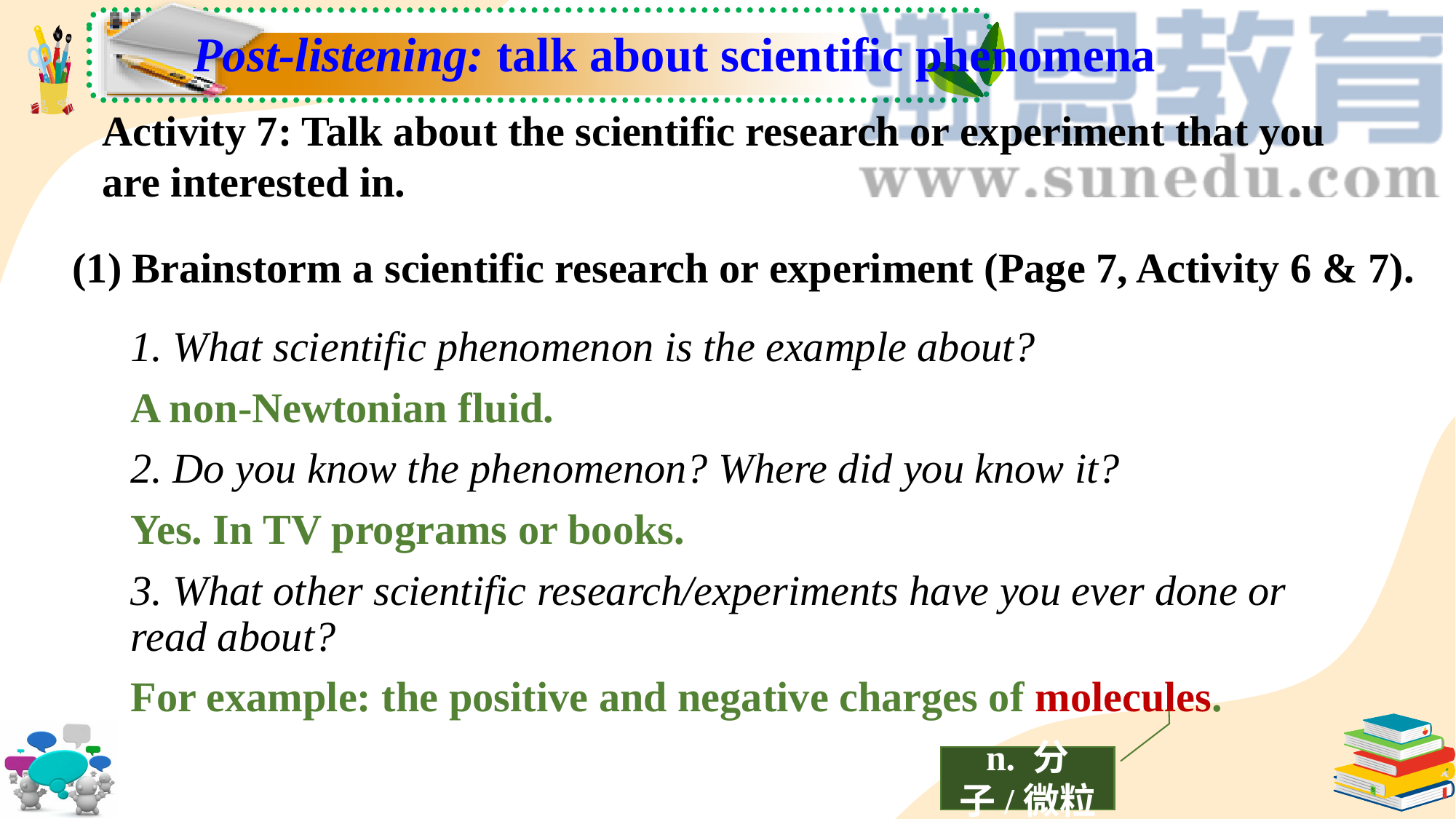

Post-listening: talk about scientific phenomena
Activity 7: Talk about the scientific research or experiment that you are interested in.
(1) Brainstorm a scientific research or experiment (Page 7, Activity 6 & 7).
1. What scientific phenomenon is the example about?
A non-Newtonian fluid.
2. Do you know the phenomenon? Where did you know it?
Yes. In TV programs or books.
3. What other scientific research/experiments have you ever done or read about?
For example: the positive and negative charges of molecules.
n. 分子/微粒